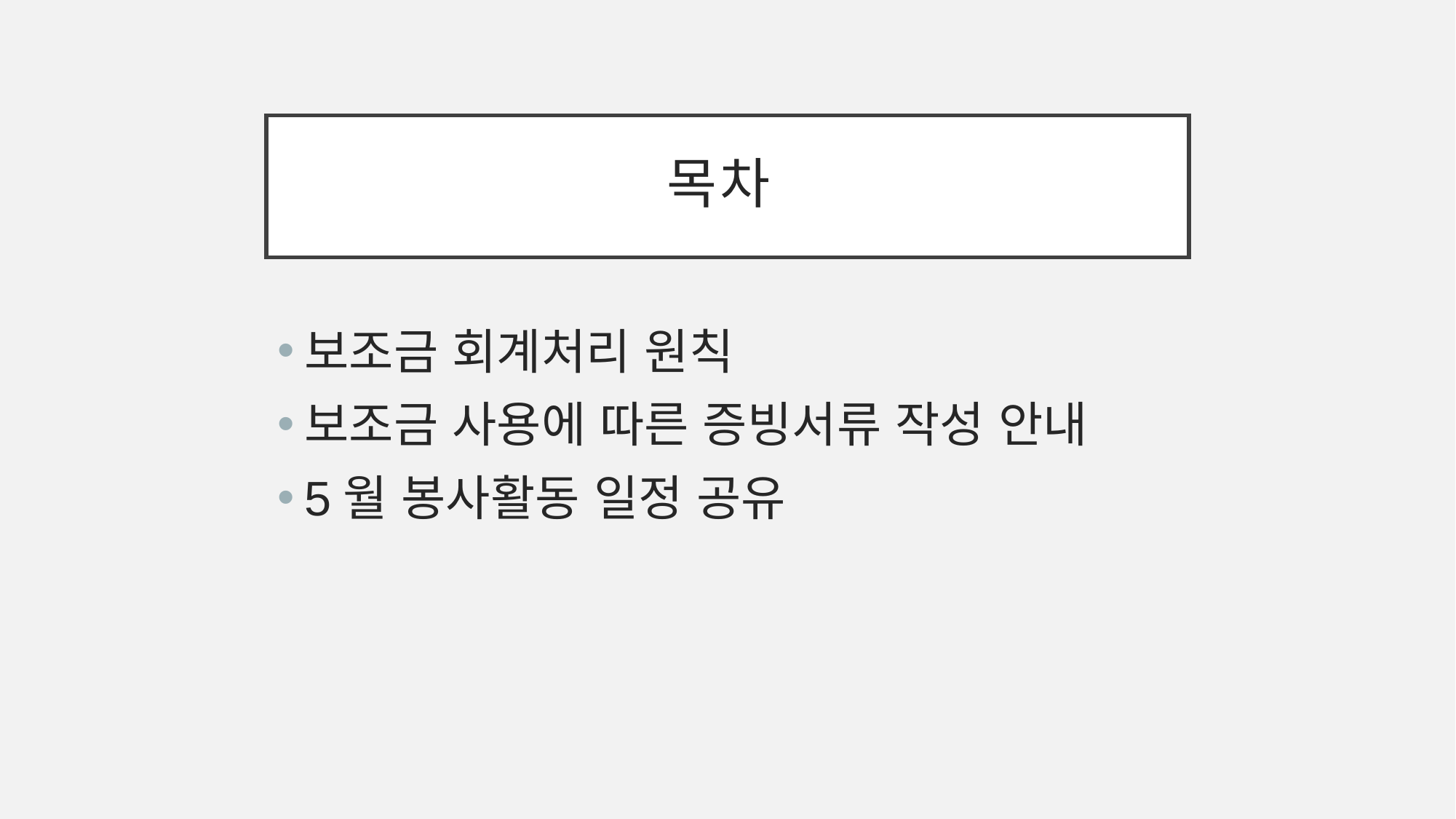

# 목차
보조금 회계처리 원칙
보조금 사용에 따른 증빙서류 작성 안내
5월 봉사활동 일정 공유